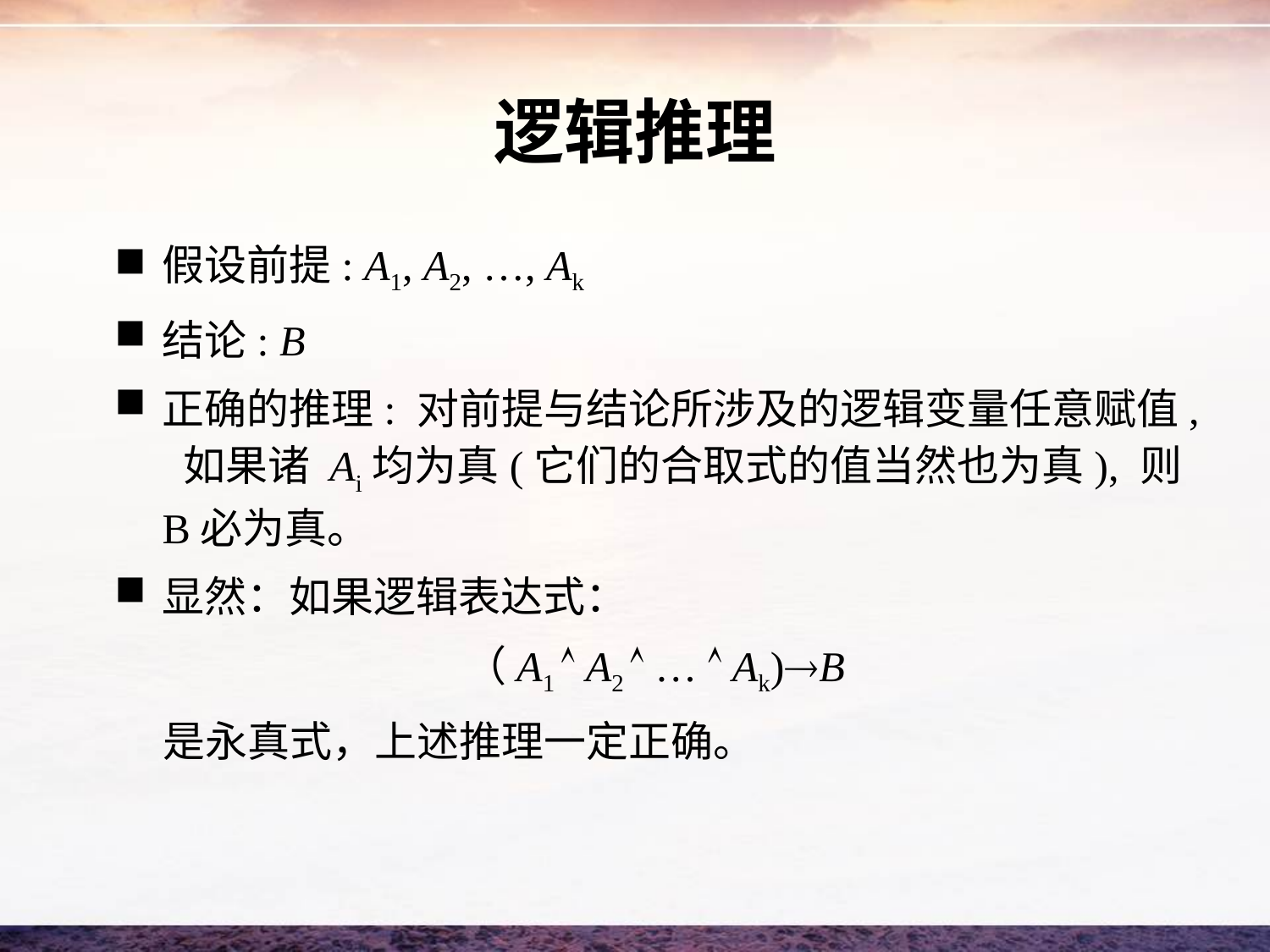

# 逻辑推理
假设前提: A1, A2, …, Ak
结论: B
正确的推理: 对前提与结论所涉及的逻辑变量任意赋值, 如果诸 Ai均为真(它们的合取式的值当然也为真), 则B必为真。
显然：如果逻辑表达式：
（A1 ∧ A2 ∧ … ∧ Ak)→B
    是永真式，上述推理一定正确。